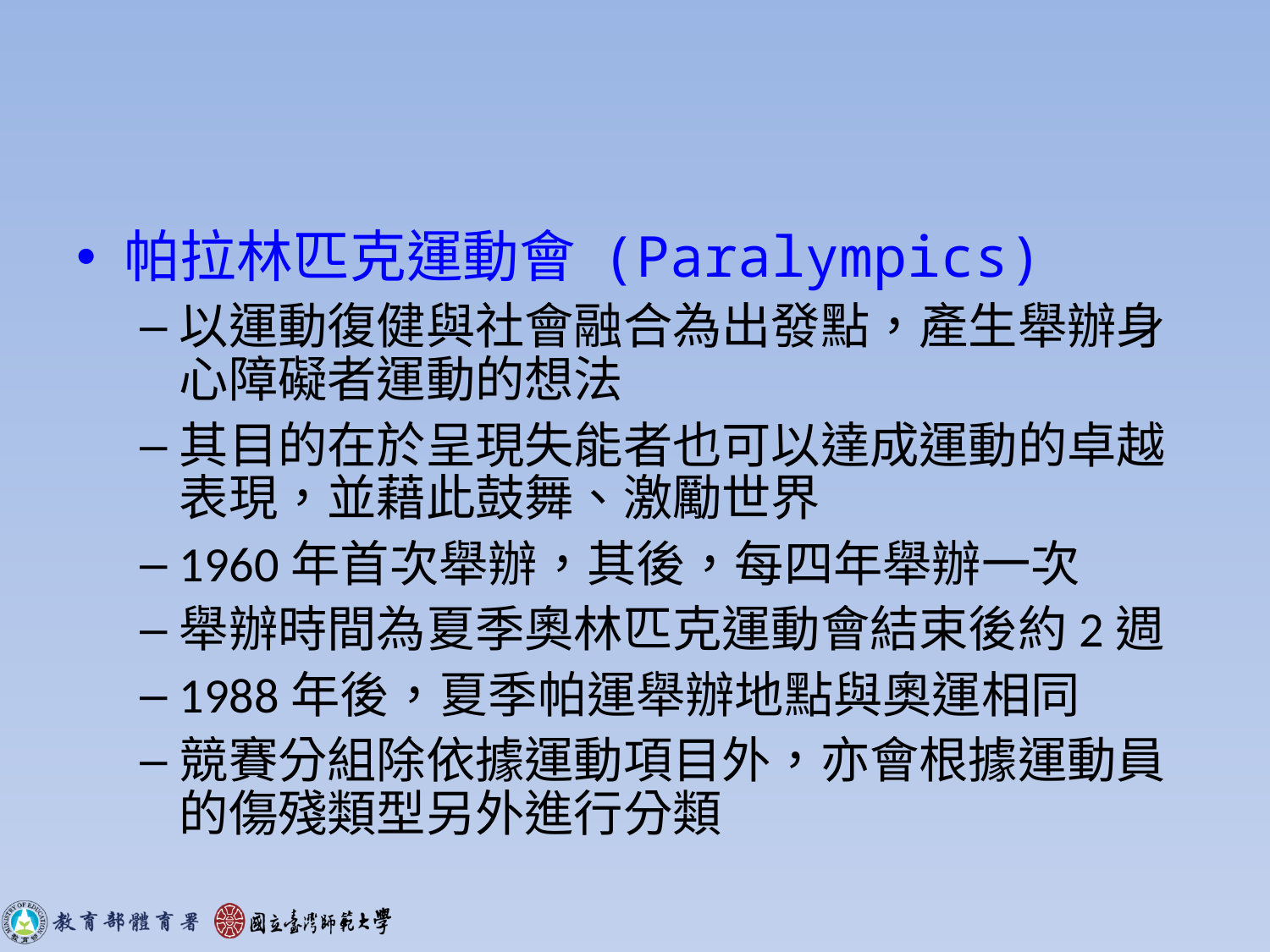

#
帕拉林匹克運動會 (Paralympics)
以運動復健與社會融合為出發點，產生舉辦身心障礙者運動的想法
其目的在於呈現失能者也可以達成運動的卓越表現，並藉此鼓舞、激勵世界
1960年首次舉辦，其後，每四年舉辦一次
舉辦時間為夏季奧林匹克運動會結束後約2週
1988年後，夏季帕運舉辦地點與奧運相同
競賽分組除依據運動項目外，亦會根據運動員的傷殘類型另外進行分類